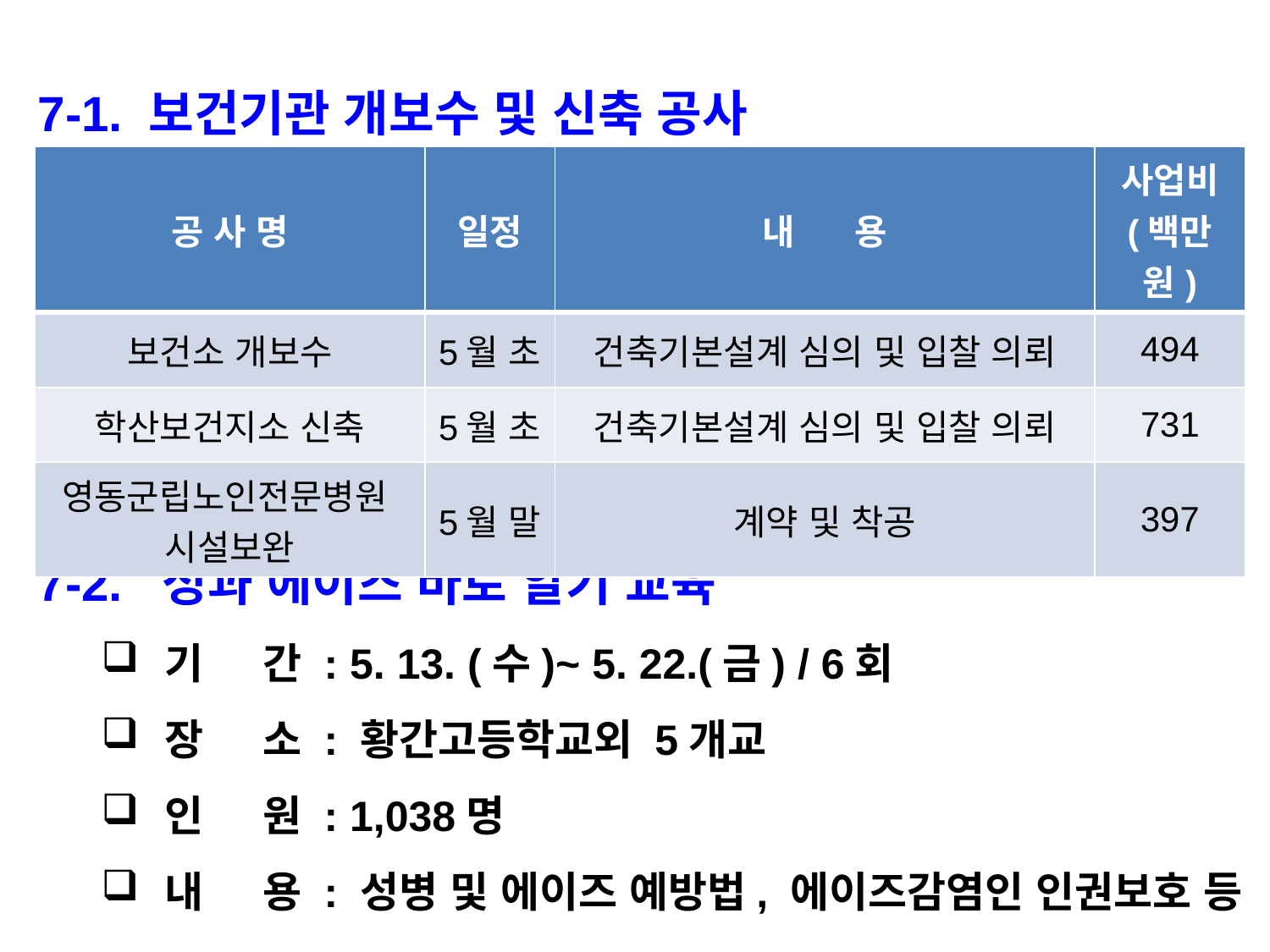

7-1. 보건기관 개보수 및 신축 공사

| 공 사 명 | 일정 | 내 용 | 사업비 (백만원) |
| --- | --- | --- | --- |
| 보건소 개보수 | 5월 초 | 건축기본설계 심의 및 입찰 의뢰 | 494 |
| 학산보건지소 신축 | 5월 초 | 건축기본설계 심의 및 입찰 의뢰 | 731 |
| 영동군립노인전문병원 시설보완 | 5월 말 | 계약 및 착공 | 397 |
7-2.  성과 에이즈 바로 알기 교육
기     간 : 5. 13. (수)~ 5. 22.(금) / 6회
장     소 : 황간고등학교외 5개교
인     원 : 1,038명
내     용 : 성병 및 에이즈 예방법, 에이즈감염인 인권보호 등